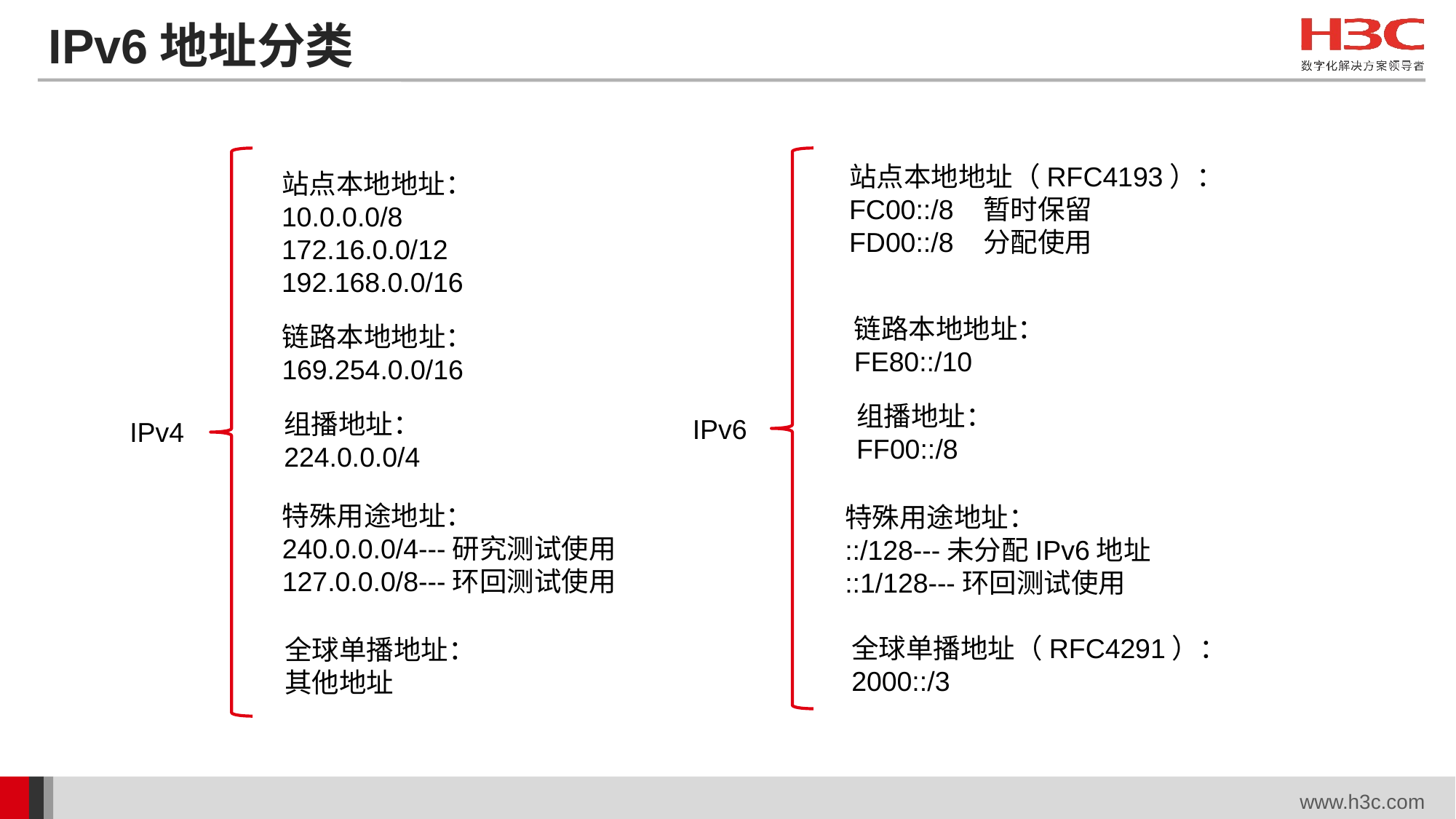

# IPv6地址分类

站点本地地址（RFC4193）：
FC00::/8   暂时保留
FD00::/8   分配使用
站点本地地址：
10.0.0.0/8
172.16.0.0/12
192.168.0.0/16
链路本地地址：
FE80::/10
链路本地地址：
169.254.0.0/16
组播地址：
FF00::/8
组播地址：
224.0.0.0/4
IPv6
IPv4
特殊用途地址：
240.0.0.0/4---研究测试使用
127.0.0.0/8---环回测试使用
特殊用途地址：
::/128---未分配IPv6地址
::1/128---环回测试使用
全球单播地址（RFC4291）：
2000::/3
全球单播地址：
其他地址